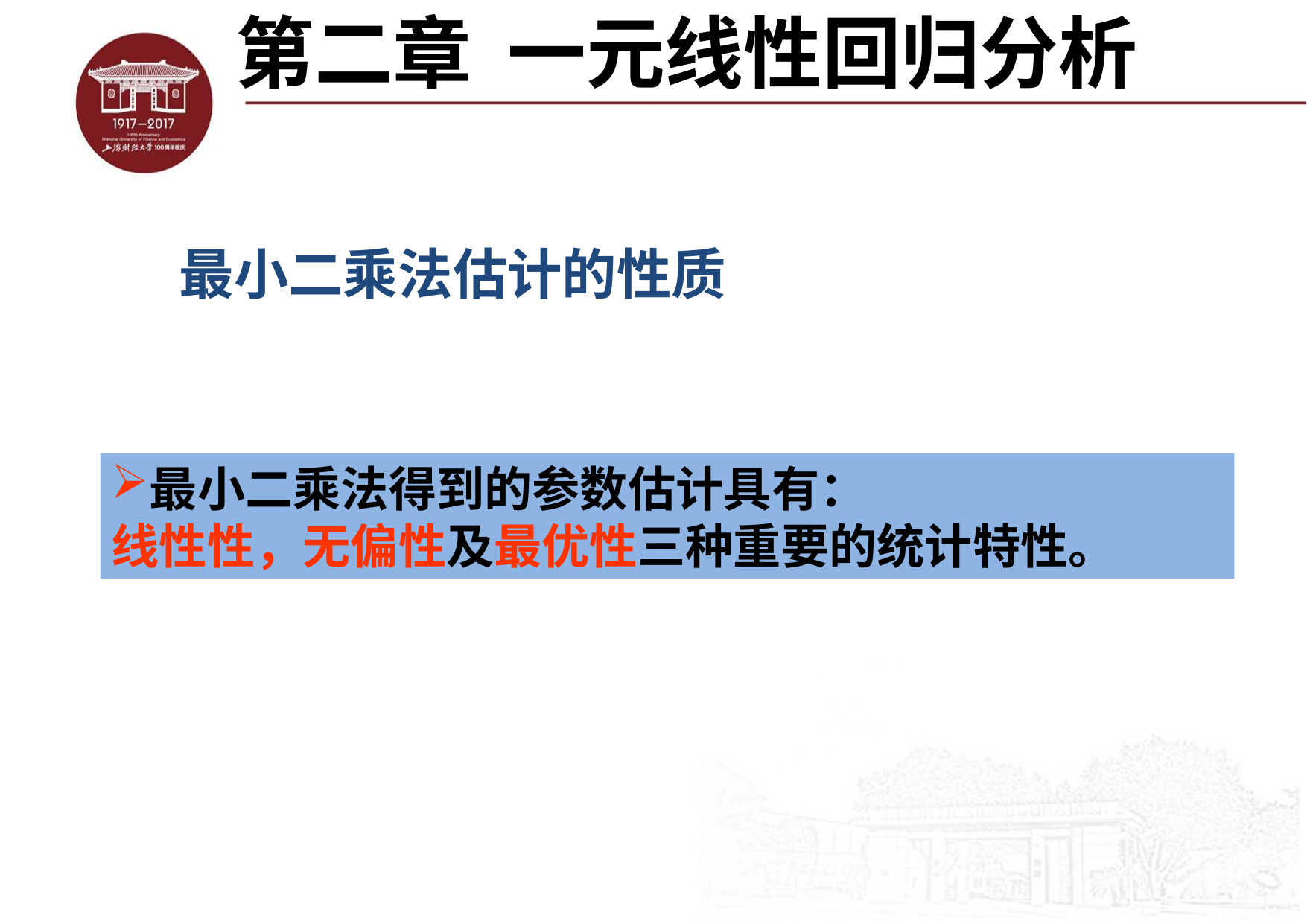

# 第二章  一元线性回归分析
最小二乘法估计的性质
最小二乘法得到的参数估计具有：
线性性，无偏性及最优性三种重要的统计特性。